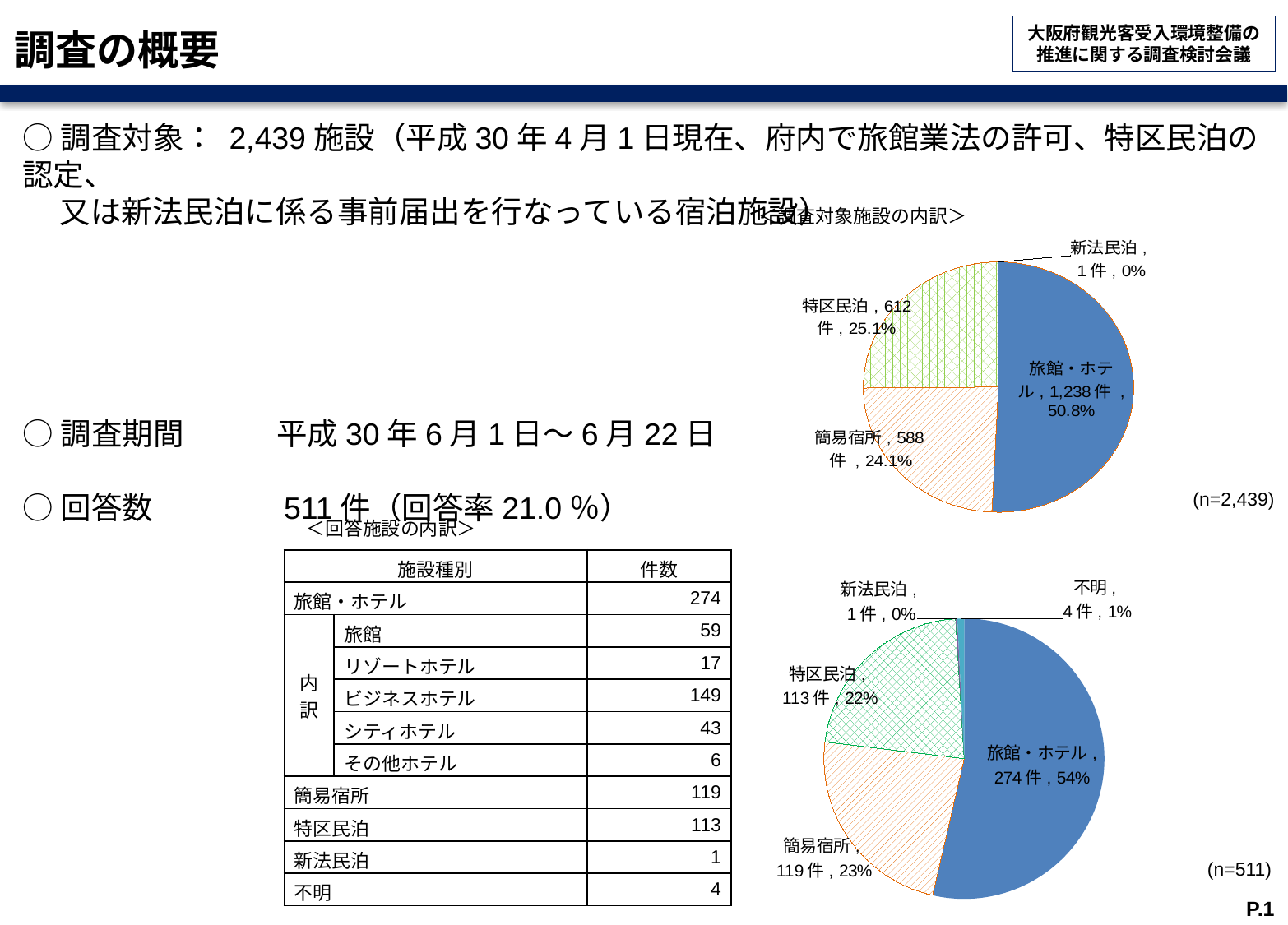

# 調査の概要
○調査対象： 2,439施設（平成30年4月1日現在、府内で旅館業法の許可、特区民泊の認定、
　 又は新法民泊に係る事前届出を行なっている宿泊施設）

○調査期間　　　平成30年6月1日～6月22日

○回答数　　　　511件（回答率21.0％）
＜調査対象施設の内訳＞

### Chart

| Category |  |
|---|---|
| 旅館・ホテル | 1238.0 |
| 簡易宿所 | 588.0 |
| 特区民泊 | 612.0 |
| 新法民泊 | 1.0 |
(n=2,439)
＜回答施設の内訳＞
| 施設種別 |  | 件数 |
| --- | --- | --- |
| 旅館・ホテル |  | 274 |
| 内訳 | 旅館 | 59 |
|  | リゾートホテル | 17 |
|  | ビジネスホテル | 149 |
|  | シティホテル | 43 |
|  | その他ホテル | 6 |
| 簡易宿所 |  | 119 |
| 特区民泊 |  | 113 |
| 新法民泊 |  | 1 |
| 不明 |  | 4 |

### Chart

| Category |  |
|---|---|
| 旅館ホテル | 274.0 |
| 簡易宿所 | 119.0 |
| 特区民泊 | 113.0 |
| 新法民泊 | 1.0 |
| その他 | 4.0 |
(n=511)
P.1